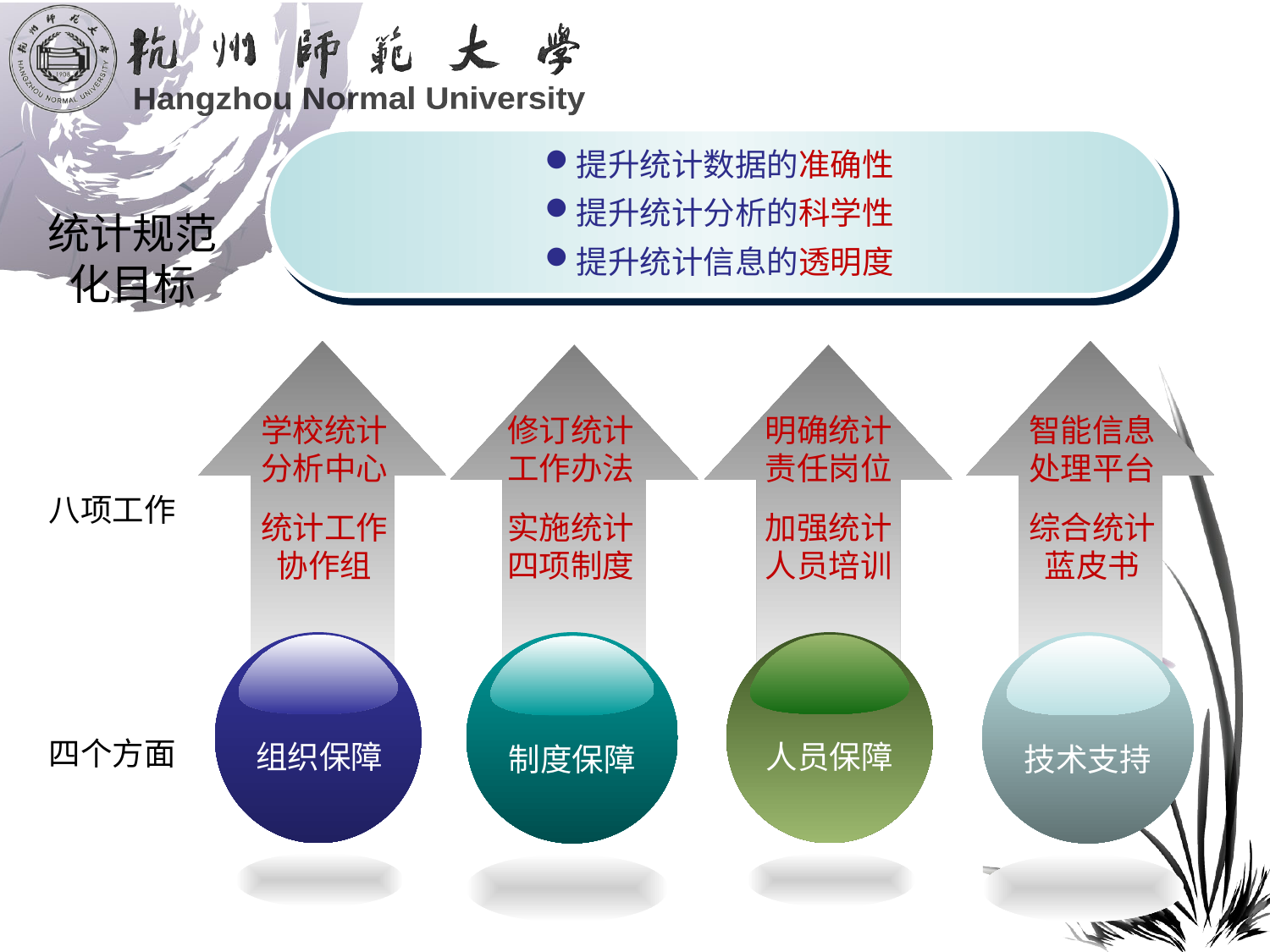

#
提升统计数据的准确性
提升统计分析的科学性
提升统计信息的透明度
统计规范化目标

学校统计分析中心
统计工作协作组
修订统计工作办法
实施统计四项制度
明确统计责任岗位
加强统计人员培训
智能信息处理平台
综合统计蓝皮书
八项工作

组织保障

制度保障

人员保障

技术支持

四个方面